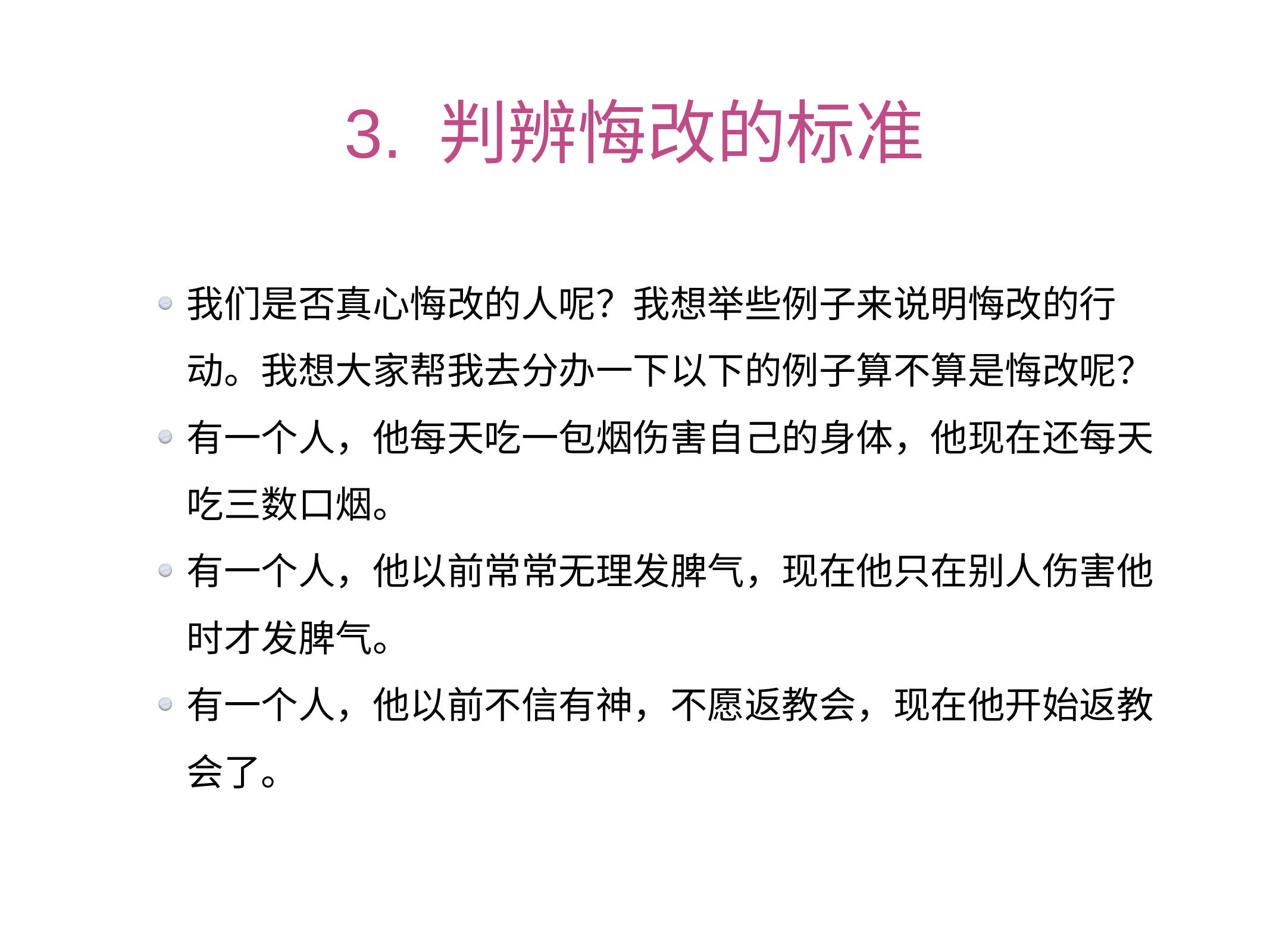

# 3. 判辨悔改的标准
我们是否真心悔改的人呢？我想举些例子来说明悔改的行动。我想大家帮我去分办一下以下的例子算不算是悔改呢？
有一个人，他每天吃一包烟伤害自己的身体，他现在还每天吃三数口烟。
有一个人，他以前常常无理发脾气，现在他只在别人伤害他时才发脾气。
有一个人，他以前不信有神，不愿返教会，现在他开始返教会了。